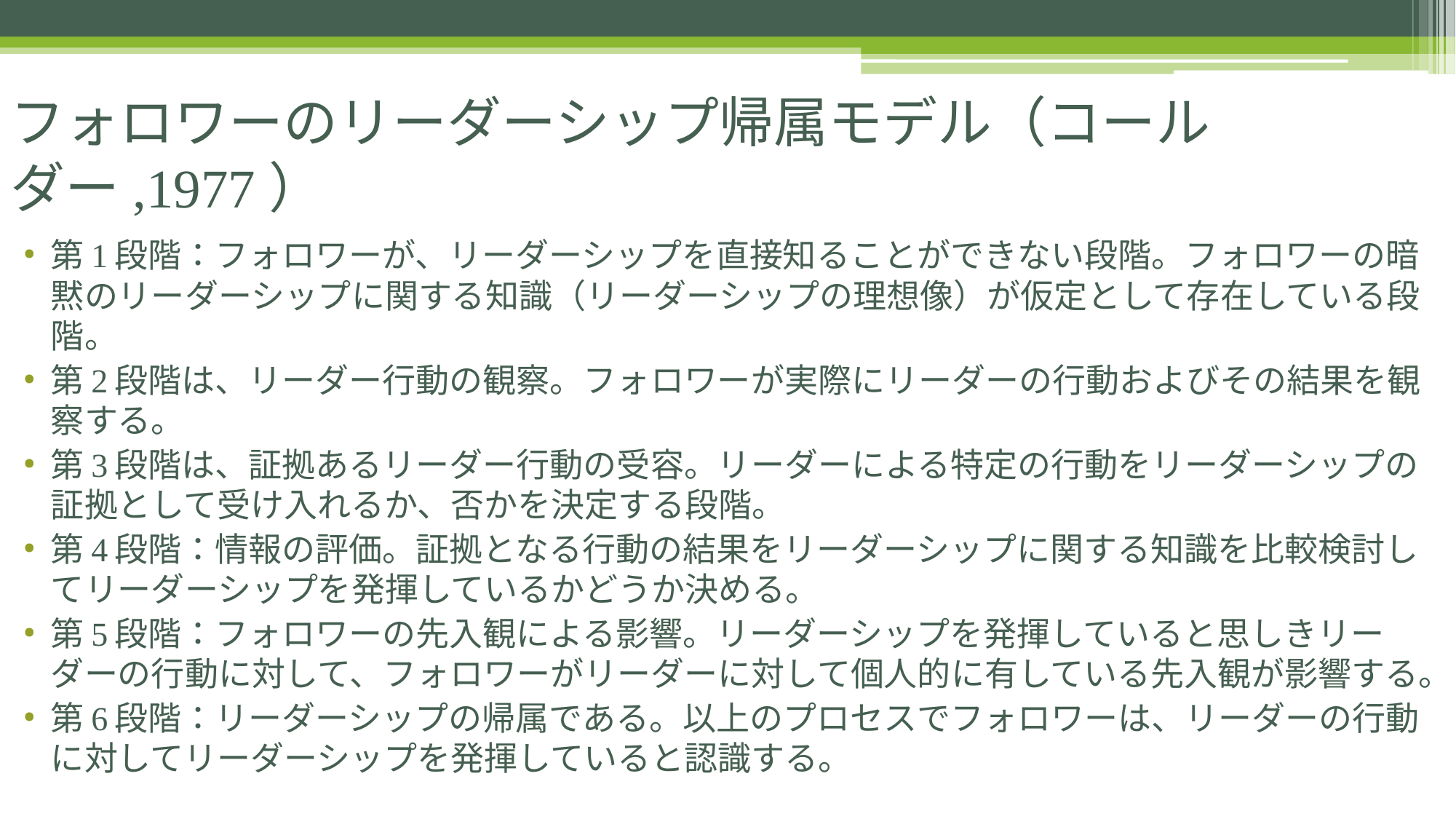

# フォロワーのリーダーシップ帰属モデル（コールダー,1977）
第1段階：フォロワーが、リーダーシップを直接知ることができない段階。フォロワーの暗黙のリーダーシップに関する知識（リーダーシップの理想像）が仮定として存在している段階。
第2段階は、リーダー行動の観察。フォロワーが実際にリーダーの行動およびその結果を観察する。
第3段階は、証拠あるリーダー行動の受容。リーダーによる特定の行動をリーダーシップの証拠として受け入れるか、否かを決定する段階。
第4段階：情報の評価。証拠となる行動の結果をリーダーシップに関する知識を比較検討してリーダーシップを発揮しているかどうか決める。
第5段階：フォロワーの先入観による影響。リーダーシップを発揮していると思しきリーダーの行動に対して、フォロワーがリーダーに対して個人的に有している先入観が影響する。
第6段階：リーダーシップの帰属である。以上のプロセスでフォロワーは、リーダーの行動に対してリーダーシップを発揮していると認識する。